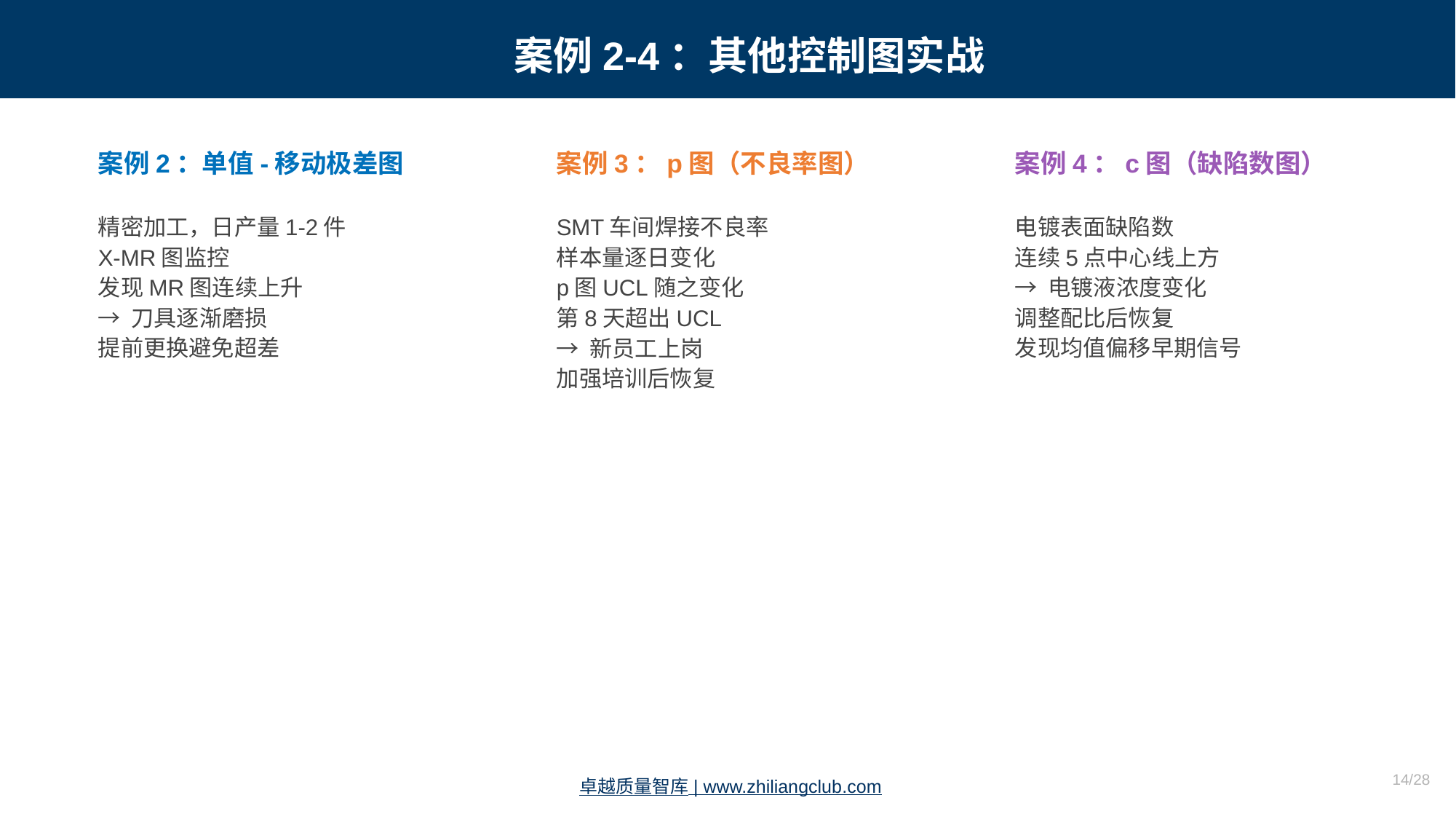

案例2-4：其他控制图实战
案例2：单值-移动极差图
案例3：p图（不良率图）
案例4：c图（缺陷数图）
精密加工，日产量1-2件
X-MR图监控
发现MR图连续上升
→ 刀具逐渐磨损
提前更换避免超差
SMT车间焊接不良率
样本量逐日变化
p图UCL随之变化
第8天超出UCL
→ 新员工上岗
加强培训后恢复
电镀表面缺陷数
连续5点中心线上方
→ 电镀液浓度变化
调整配比后恢复
发现均值偏移早期信号
14/28